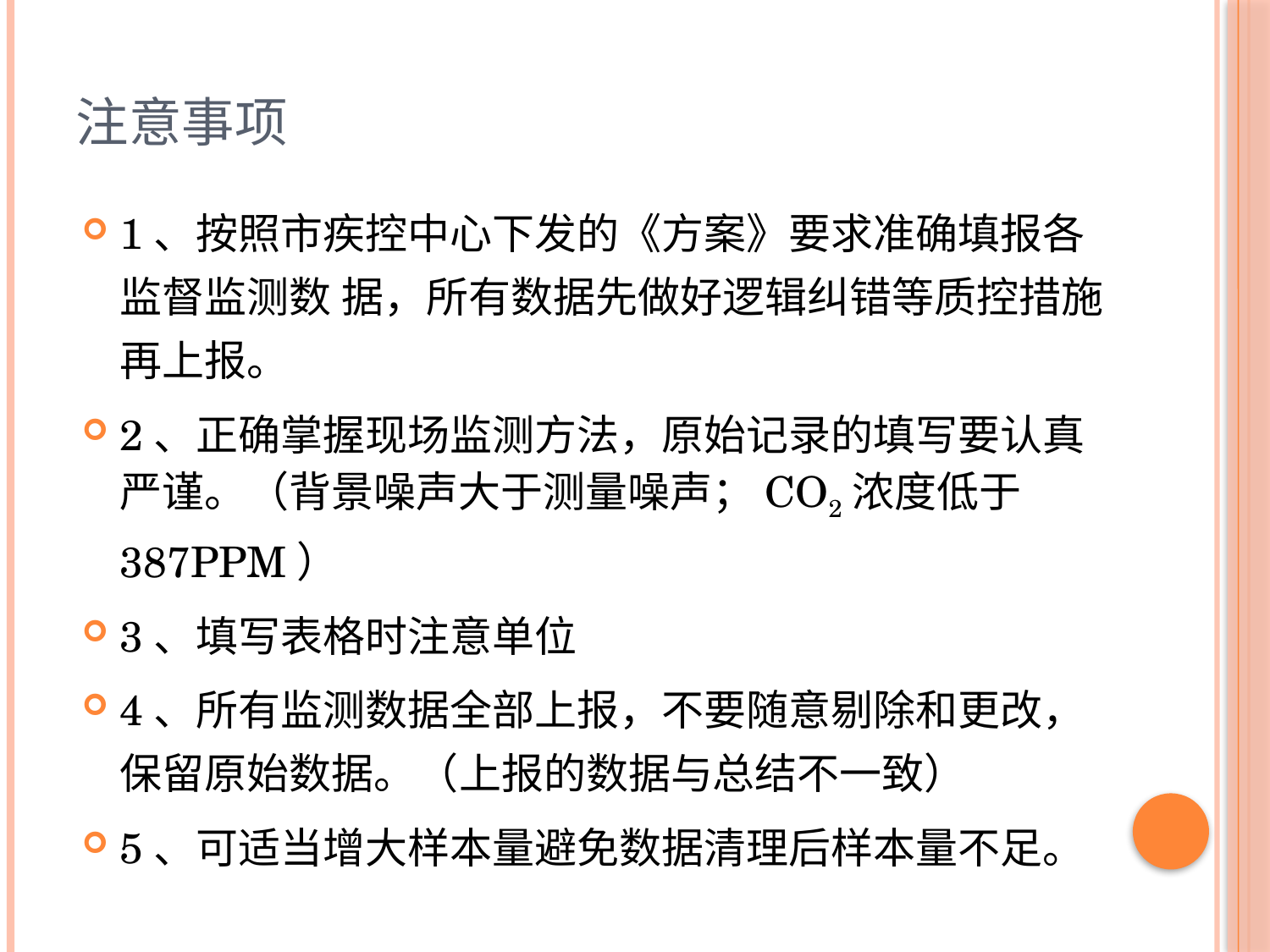

# 注意事项
1、按照市疾控中心下发的《方案》要求准确填报各监督监测数 据，所有数据先做好逻辑纠错等质控措施再上报。
2、正确掌握现场监测方法，原始记录的填写要认真严谨。（背景噪声大于测量噪声；CO2浓度低于387PPM）
3、填写表格时注意单位
4、所有监测数据全部上报，不要随意剔除和更改，保留原始数据。（上报的数据与总结不一致）
5、可适当增大样本量避免数据清理后样本量不足。